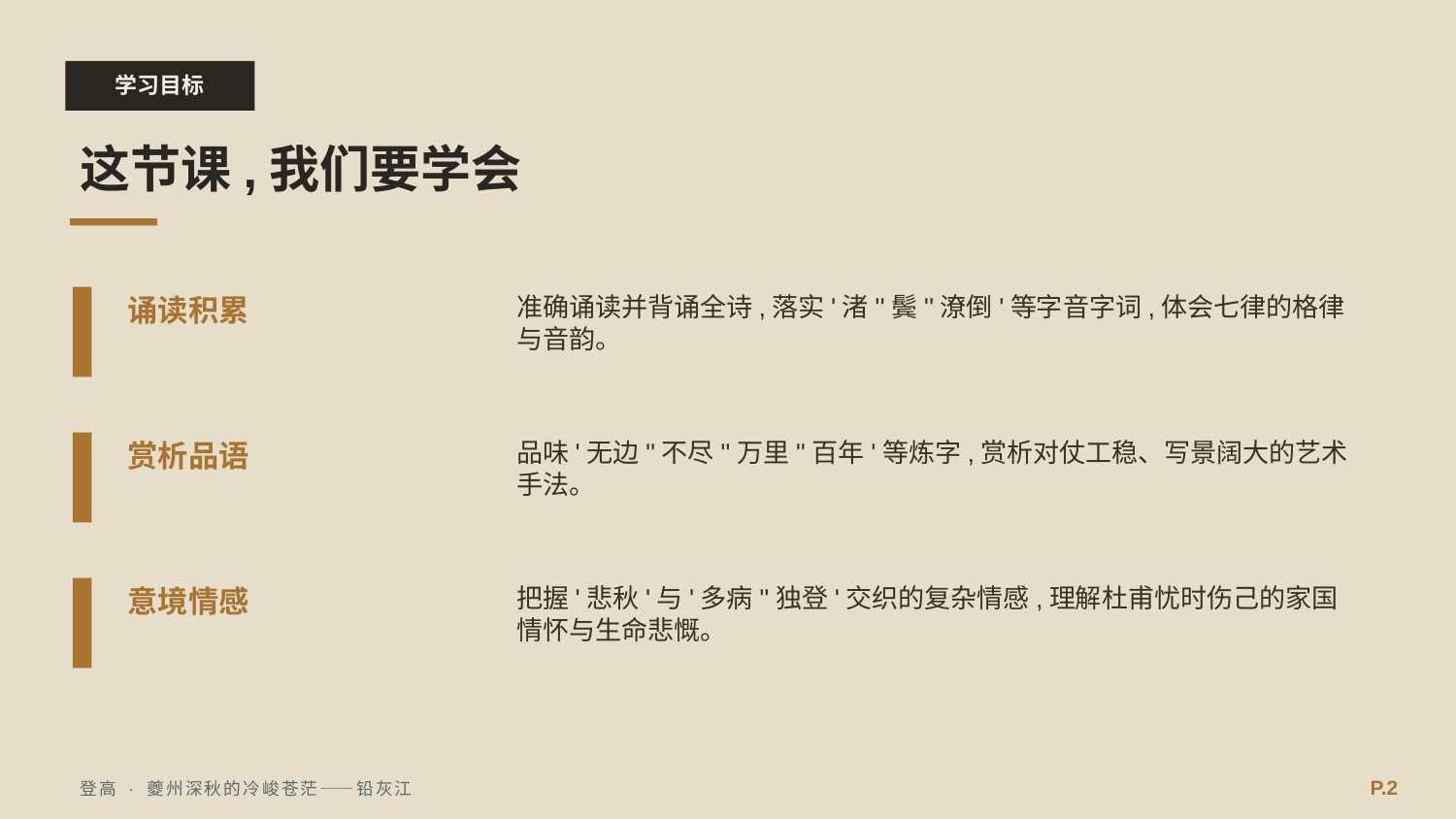

学习目标

这节课,我们要学会

诵读积累
准确诵读并背诵全诗,落实'渚''鬓''潦倒'等字音字词,体会七律的格律与音韵。

赏析品语
品味'无边''不尽''万里''百年'等炼字,赏析对仗工稳、写景阔大的艺术手法。

意境情感
把握'悲秋'与'多病''独登'交织的复杂情感,理解杜甫忧时伤己的家国情怀与生命悲慨。

P.2
登高 · 夔州深秋的冷峻苍茫——铅灰江